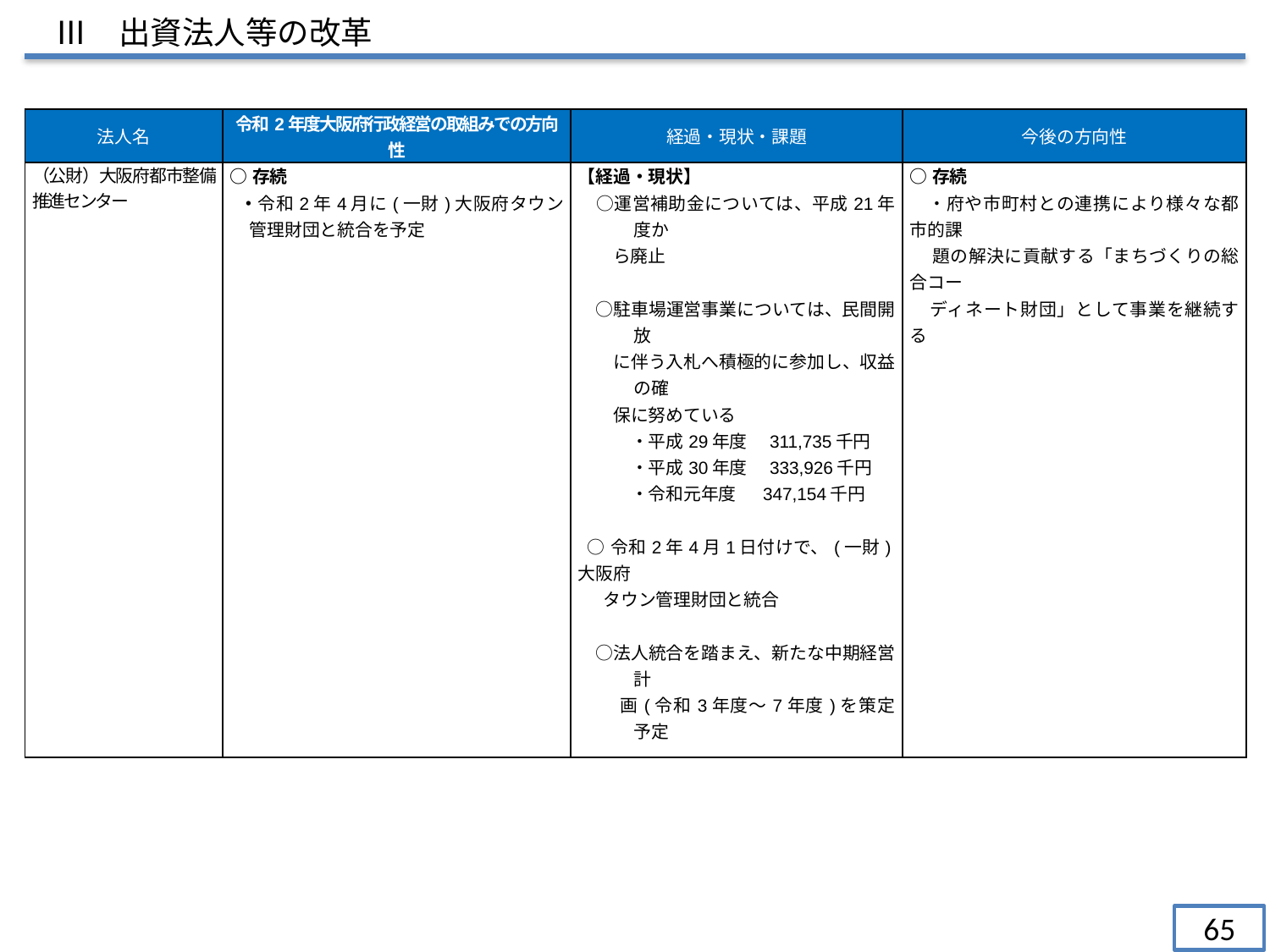

Ⅲ　出資法人等の改革
| 法人名 | 令和2年度大阪府行政経営の取組みでの方向性 | 経過・現状・課題 | 今後の方向性 |
| --- | --- | --- | --- |
| （公財）大阪府都市整備推進センター | ○存続 ・令和2年4月に(一財)大阪府タウン管理財団と統合を予定 | 【経過・現状】 　○運営補助金については、平成21年度か 　　ら廃止 　○駐車場運営事業については、民間開放 　　に伴う入札へ積極的に参加し、収益の確 　　保に努めている 　　　・平成29年度　311,735千円 　　　・平成30年度　333,926千円 　　　・令和元年度　 347,154千円 ○令和2年4月1日付けで、(一財)大阪府 タウン管理財団と統合 　○法人統合を踏まえ、新たな中期経営計 　 　画(令和3年度～7年度)を策定予定 | ○存続 　・府や市町村との連携により様々な都市的課　 　 題の解決に貢献する「まちづくりの総合コー　 ディネート財団」として事業を継続する |
65